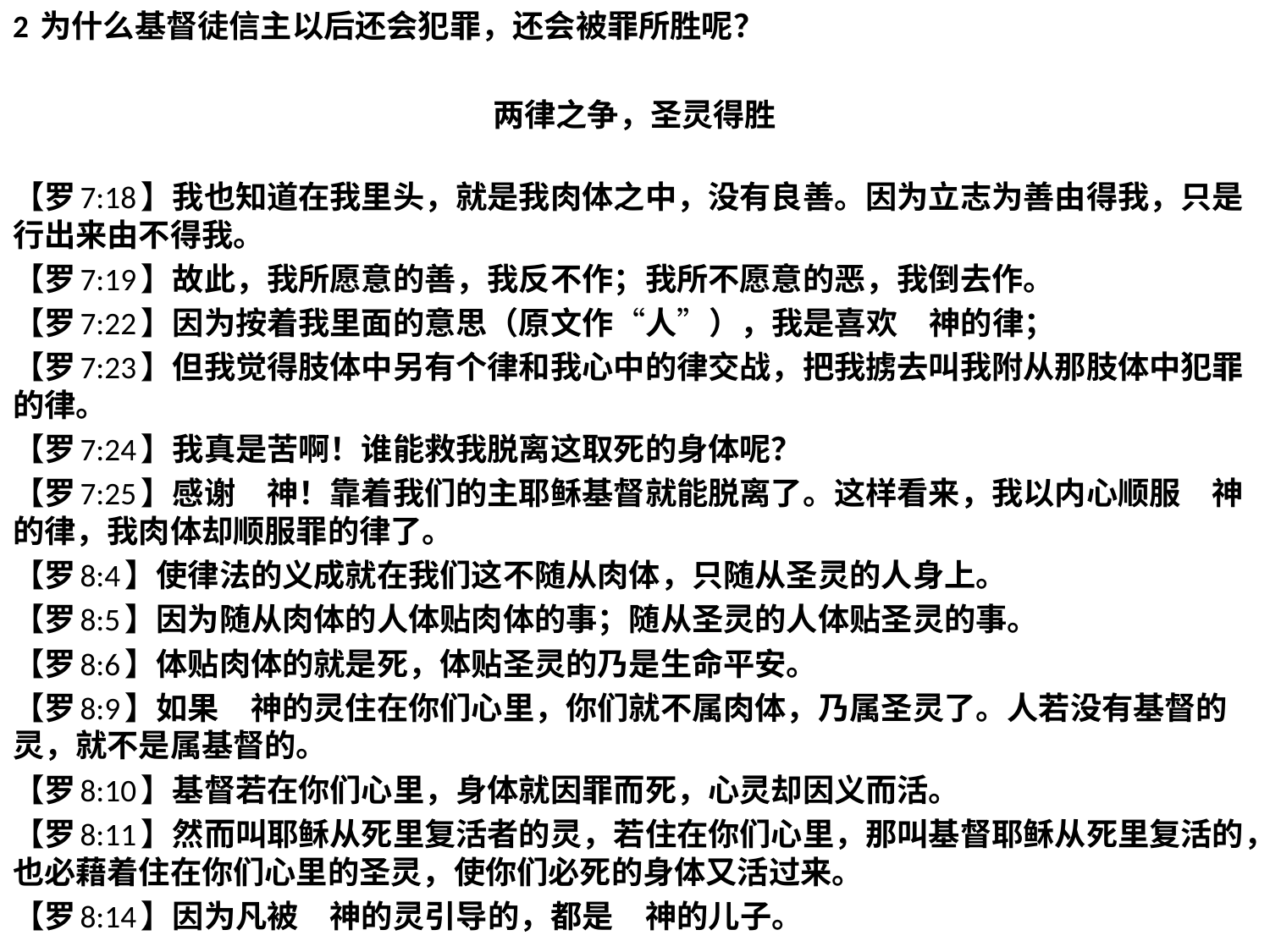

2 为什么基督徒信主以后还会犯罪，还会被罪所胜呢？

两律之争，圣灵得胜
【罗7:18】我也知道在我里头，就是我肉体之中，没有良善。因为立志为善由得我，只是行出来由不得我。
【罗7:19】故此，我所愿意的善，我反不作；我所不愿意的恶，我倒去作。
【罗7:22】因为按着我里面的意思（原文作“人”），我是喜欢　神的律；
【罗7:23】但我觉得肢体中另有个律和我心中的律交战，把我掳去叫我附从那肢体中犯罪的律。
【罗7:24】我真是苦啊！谁能救我脱离这取死的身体呢？
【罗7:25】感谢　神！靠着我们的主耶稣基督就能脱离了。这样看来，我以内心顺服　神的律，我肉体却顺服罪的律了。
【罗8:4】使律法的义成就在我们这不随从肉体，只随从圣灵的人身上。
【罗8:5】因为随从肉体的人体贴肉体的事；随从圣灵的人体贴圣灵的事。
【罗8:6】体贴肉体的就是死，体贴圣灵的乃是生命平安。
【罗8:9】如果　神的灵住在你们心里，你们就不属肉体，乃属圣灵了。人若没有基督的灵，就不是属基督的。
【罗8:10】基督若在你们心里，身体就因罪而死，心灵却因义而活。
【罗8:11】然而叫耶稣从死里复活者的灵，若住在你们心里，那叫基督耶稣从死里复活的，也必藉着住在你们心里的圣灵，使你们必死的身体又活过来。
【罗8:14】因为凡被　神的灵引导的，都是　神的儿子。
#